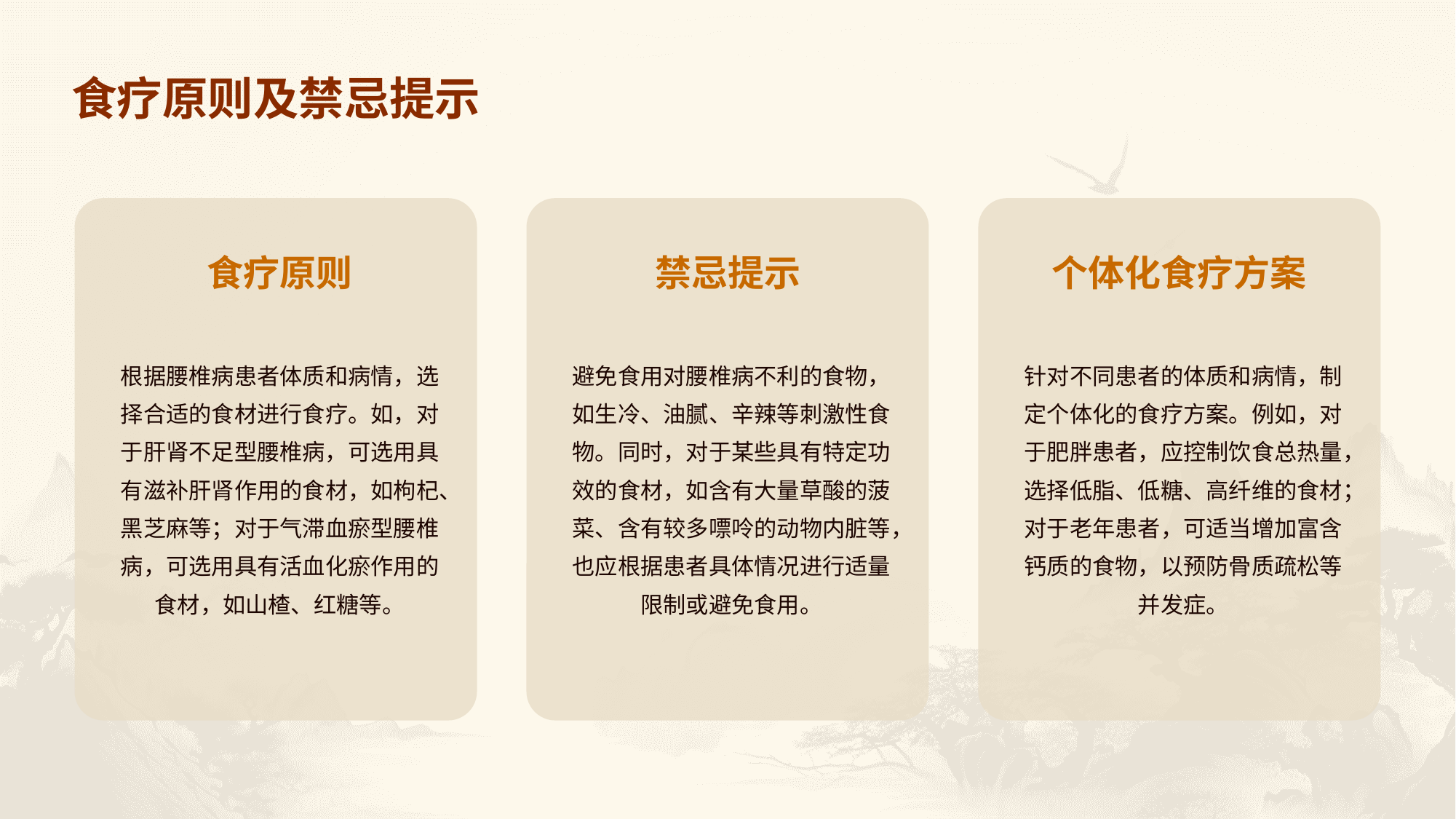

食疗原则及禁忌提示

食疗原则
禁忌提示
个体化食疗方案
根据腰椎病患者体质和病情，选择合适的食材进行食疗。如，对于肝肾不足型腰椎病，可选用具有滋补肝肾作用的食材，如枸杞、黑芝麻等；对于气滞血瘀型腰椎病，可选用具有活血化瘀作用的食材，如山楂、红糖等。
避免食用对腰椎病不利的食物，如生冷、油腻、辛辣等刺激性食物。同时，对于某些具有特定功效的食材，如含有大量草酸的菠菜、含有较多嘌呤的动物内脏等，也应根据患者具体情况进行适量限制或避免食用。
针对不同患者的体质和病情，制定个体化的食疗方案。例如，对于肥胖患者，应控制饮食总热量，选择低脂、低糖、高纤维的食材；对于老年患者，可适当增加富含钙质的食物，以预防骨质疏松等并发症。